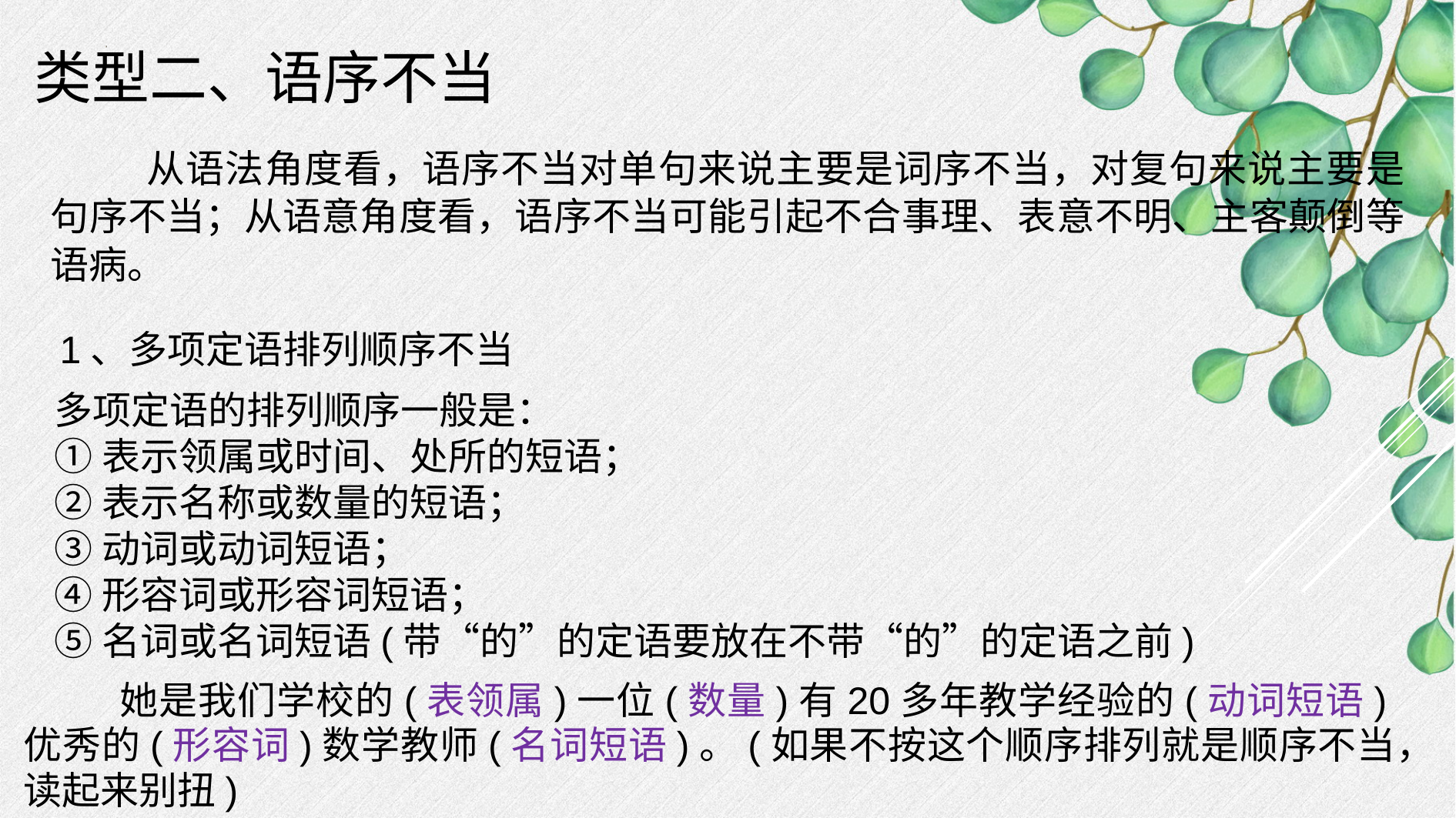

类型二、语序不当
     从语法角度看，语序不当对单句来说主要是词序不当，对复句来说主要是句序不当；从语意角度看，语序不当可能引起不合事理、表意不明、主客颠倒等语病。
1、多项定语排列顺序不当
多项定语的排列顺序一般是：
①表示领属或时间、处所的短语；
②表示名称或数量的短语；
③动词或动词短语；
④形容词或形容词短语；
⑤名词或名词短语(带“的”的定语要放在不带“的”的定语之前)
     她是我们学校的(表领属)一位(数量)有20多年教学经验的(动词短语)优秀的(形容词)数学教师(名词短语)。(如果不按这个顺序排列就是顺序不当，读起来别扭)